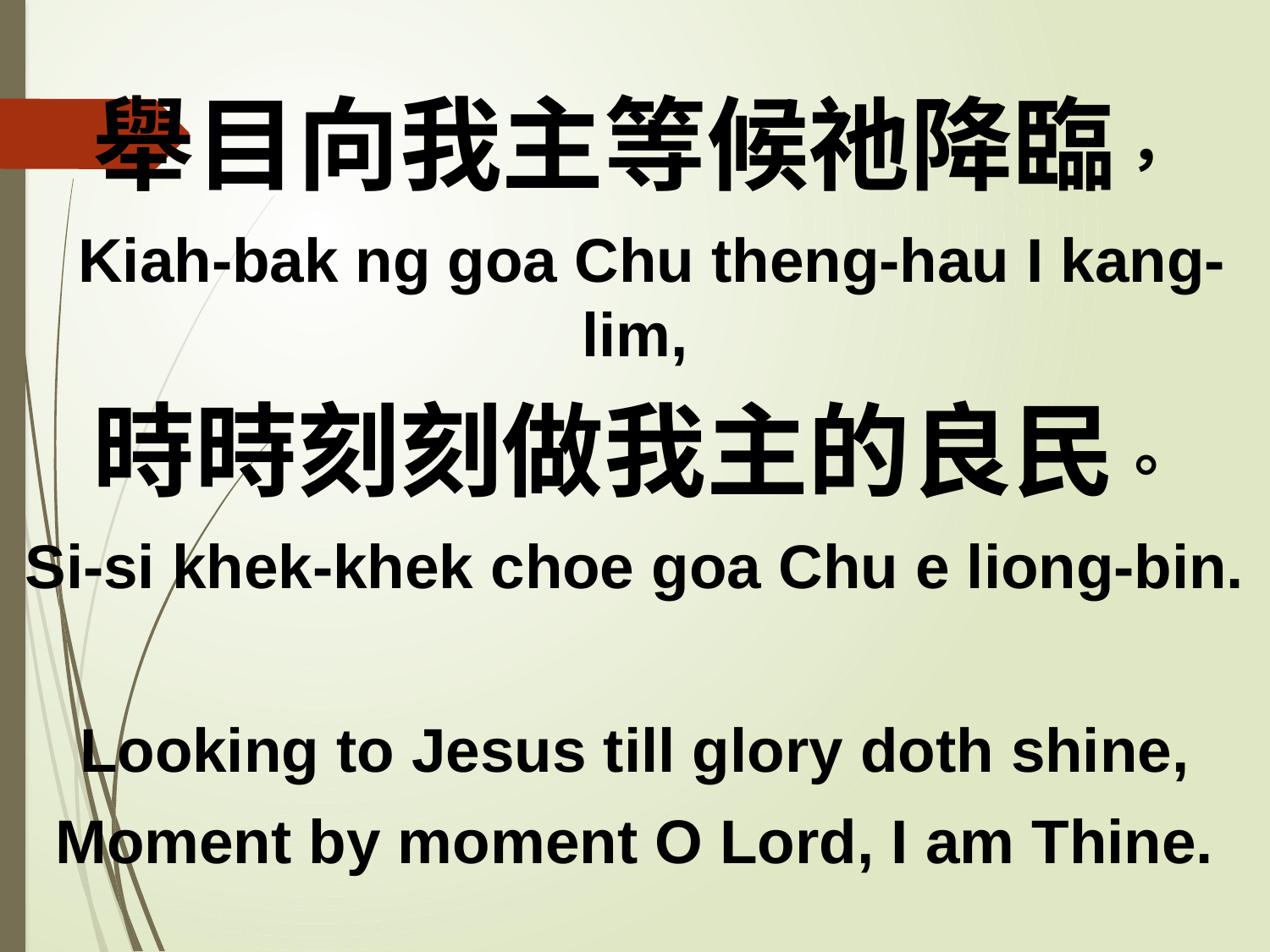

舉目向我主等候祂降臨，
  Kiah-bak ng goa Chu theng-hau I kang-lim,
時時刻刻做我主的良民。
Si-si khek-khek choe goa Chu e liong-bin.

Looking to Jesus till glory doth shine,
Moment by moment O Lord, I am Thine.